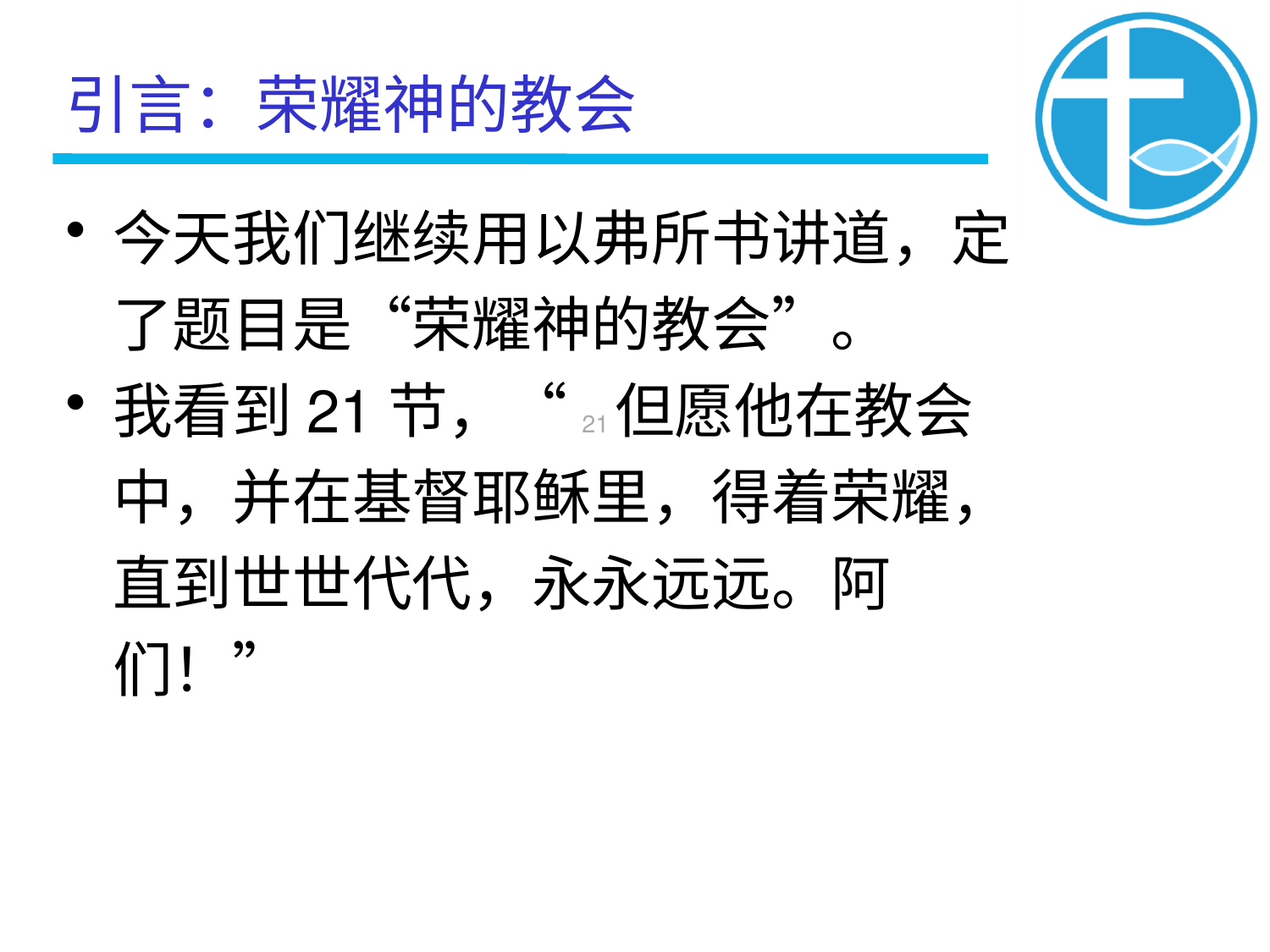

引言：荣耀神的教会
今天我们继续用以弗所书讲道，定了题目是“荣耀神的教会”。
我看到21节，“21但愿他在教会中，并在基督耶稣里，得着荣耀，直到世世代代，永永远远。阿们！”